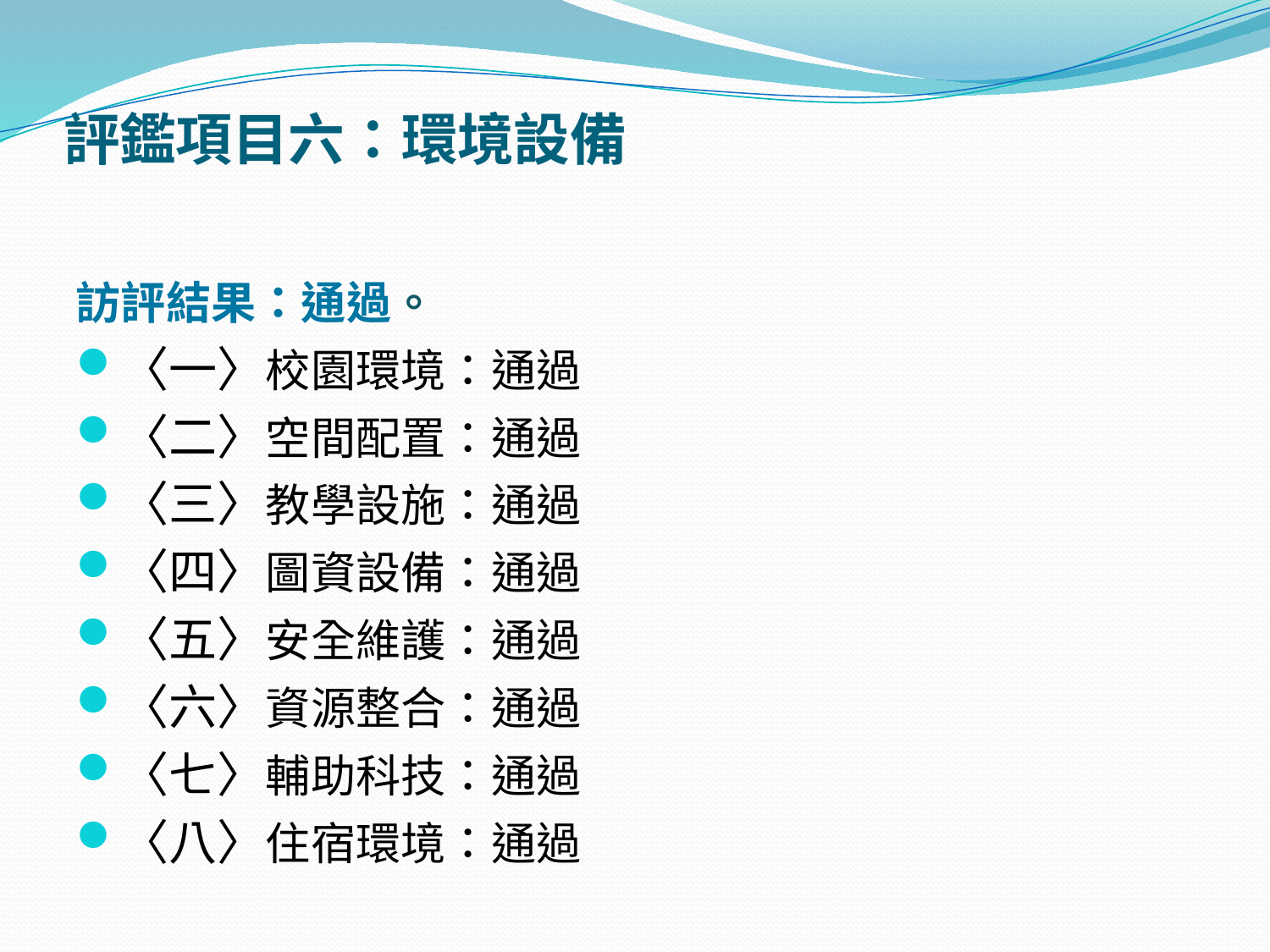

# 評鑑項目六：環境設備
訪評結果：通過。
〈一〉校園環境：通過
〈二〉空間配置：通過
〈三〉教學設施：通過
〈四〉圖資設備：通過
〈五〉安全維護：通過
〈六〉資源整合：通過
〈七〉輔助科技：通過
〈八〉住宿環境：通過